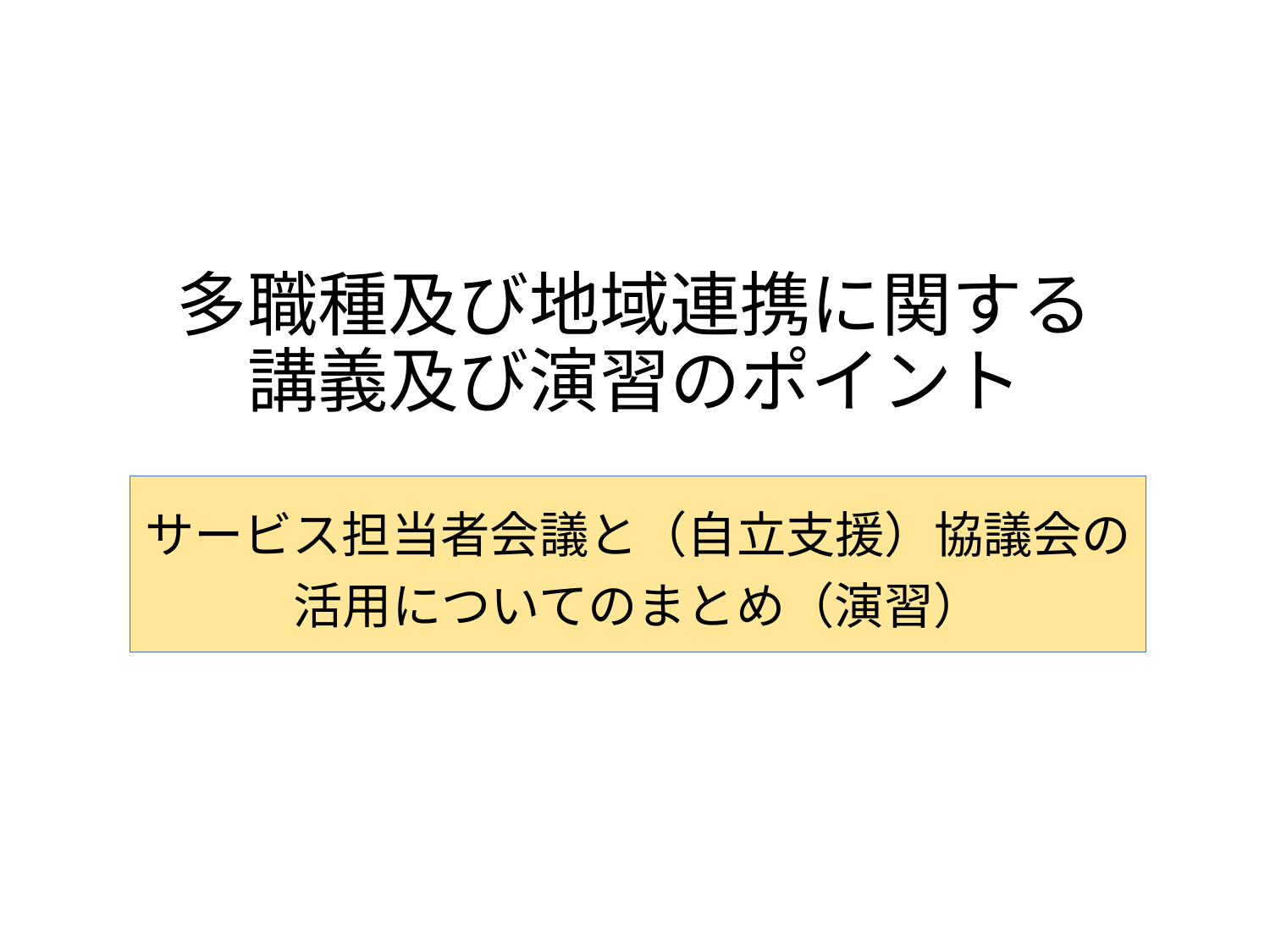

# 多職種及び地域連携に関する 講義及び演習のポイント

サービス担当者会議と（自立支援）協議会の
活用についてのまとめ（演習）